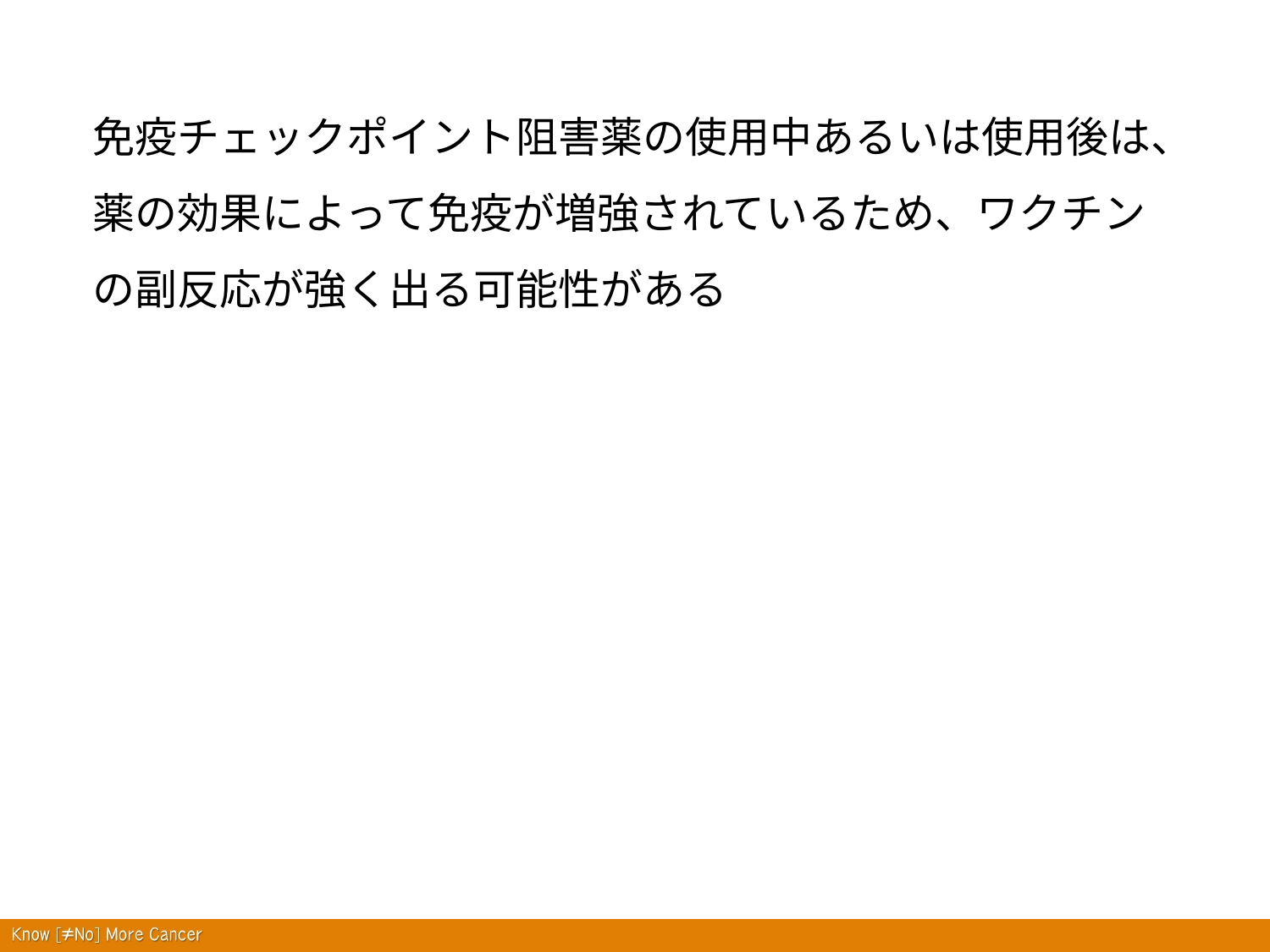

免疫チェックポイント阻害薬の使用中あるいは使用後は、薬の効果によって免疫が増強されているため、ワクチンの副反応が強く出る可能性がある